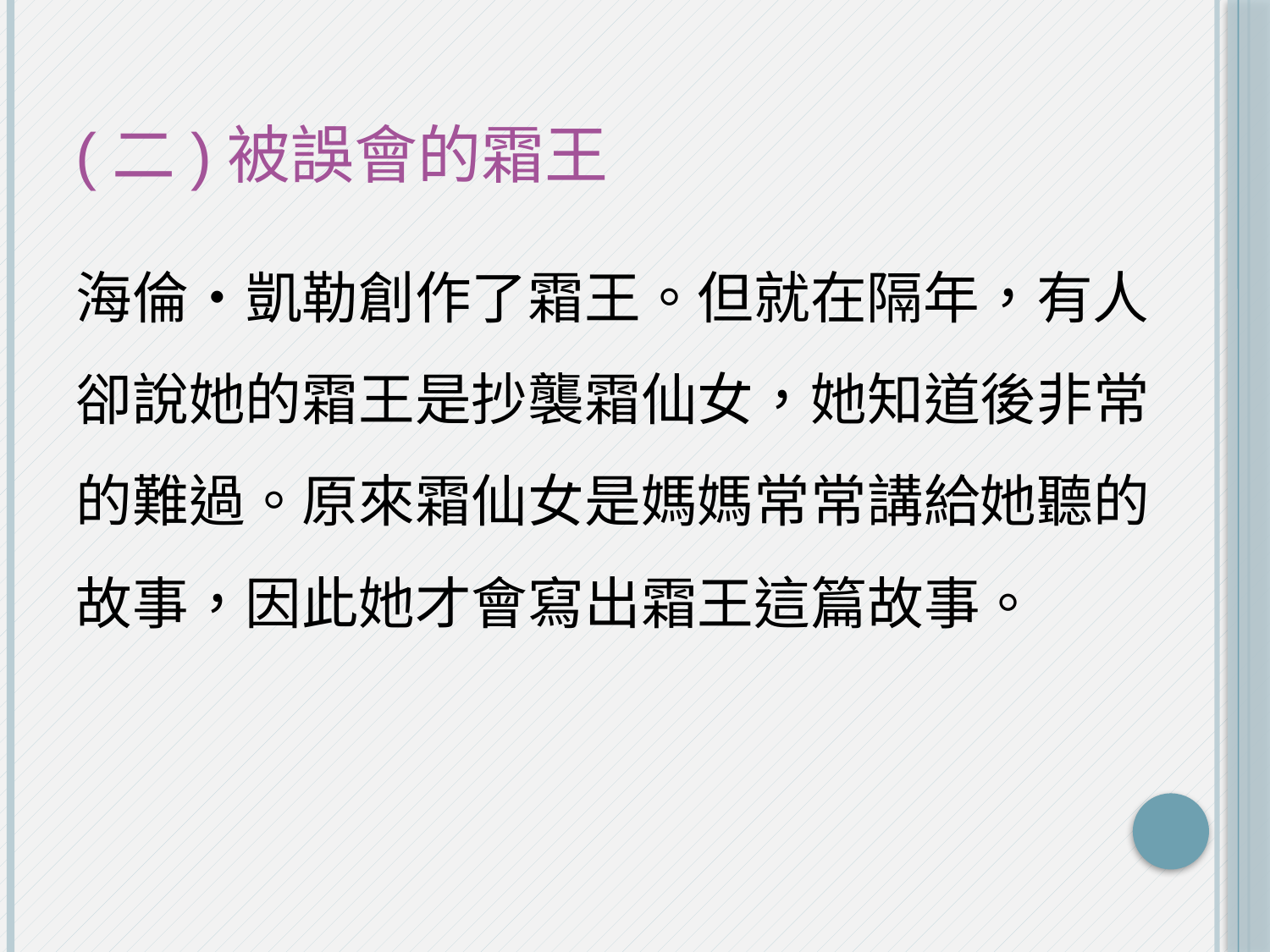

# (二)被誤會的霜王
海倫・凱勒創作了霜王。但就在隔年，有人卻說她的霜王是抄襲霜仙女，她知道後非常的難過。原來霜仙女是媽媽常常講給她聽的故事，因此她才會寫出霜王這篇故事。